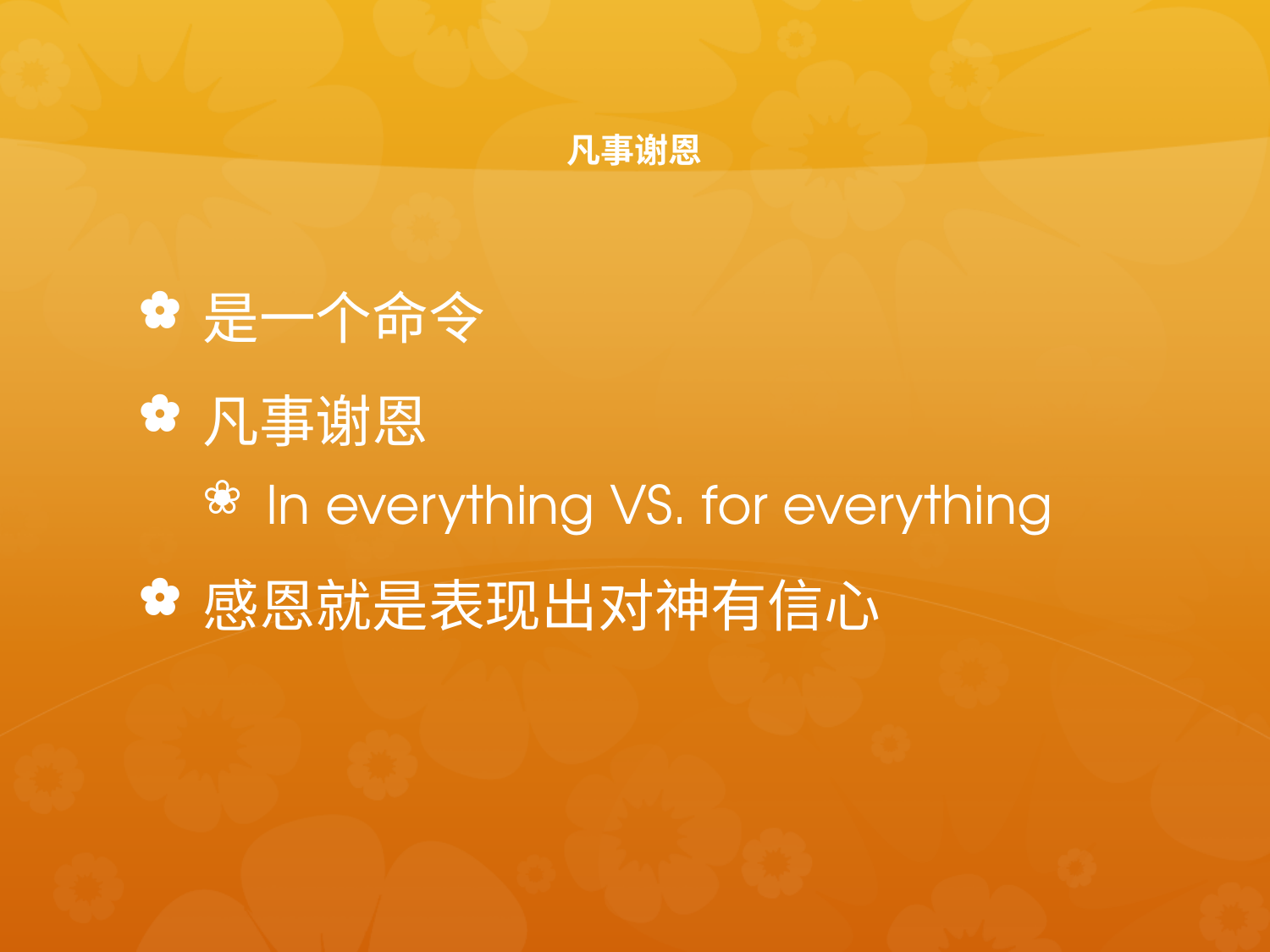

# 凡事谢恩
是一个命令
凡事谢恩
In everything VS. for everything
感恩就是表现出对神有信心